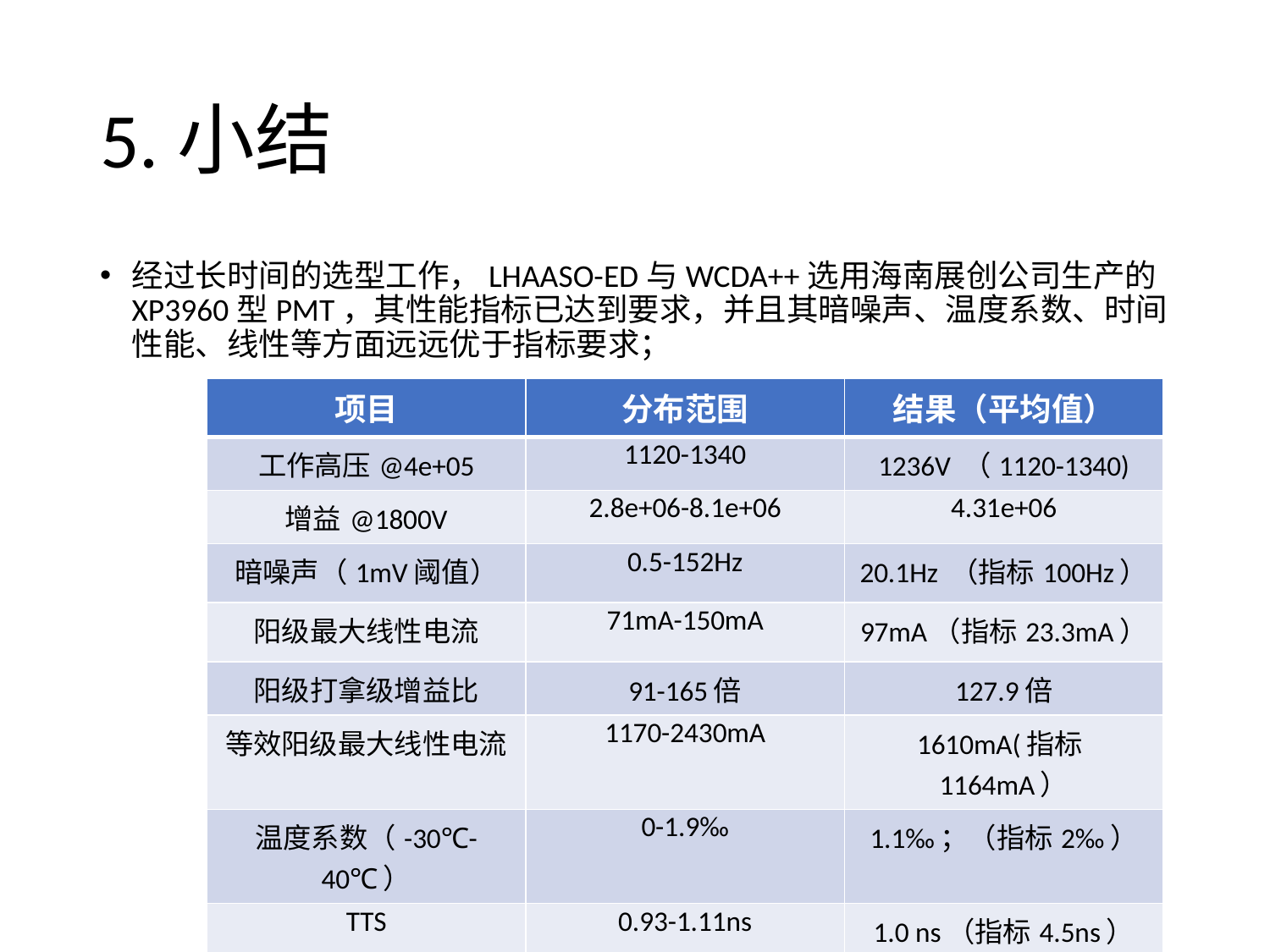

# 5.小结
经过长时间的选型工作，LHAASO-ED与WCDA++选用海南展创公司生产的XP3960型PMT，其性能指标已达到要求，并且其暗噪声、温度系数、时间性能、线性等方面远远优于指标要求；

| 项目 | 分布范围 | 结果（平均值） |
| --- | --- | --- |
| 工作高压@4e+05 | 1120-1340 | 1236V （1120-1340) |
| 增益@1800V | 2.8e+06-8.1e+06 | 4.31e+06 |
| 暗噪声（1mV阈值） | 0.5-152Hz | 20.1Hz （指标100Hz） |
| 阳级最大线性电流 | 71mA-150mA | 97mA（指标23.3mA） |
| 阳级打拿级增益比 | 91-165倍 | 127.9倍 |
| 等效阳级最大线性电流 | 1170-2430mA | 1610mA(指标1164mA） |
| 温度系数（-30℃-40℃） | 0-1.9‰ | 1.1‰；（指标2‰） |
| TTS | 0.93-1.11ns | 1.0 ns（指标4.5ns） |
| CTTD | 0.08-0.11ns | 0.1ns（指标1ns） |

19